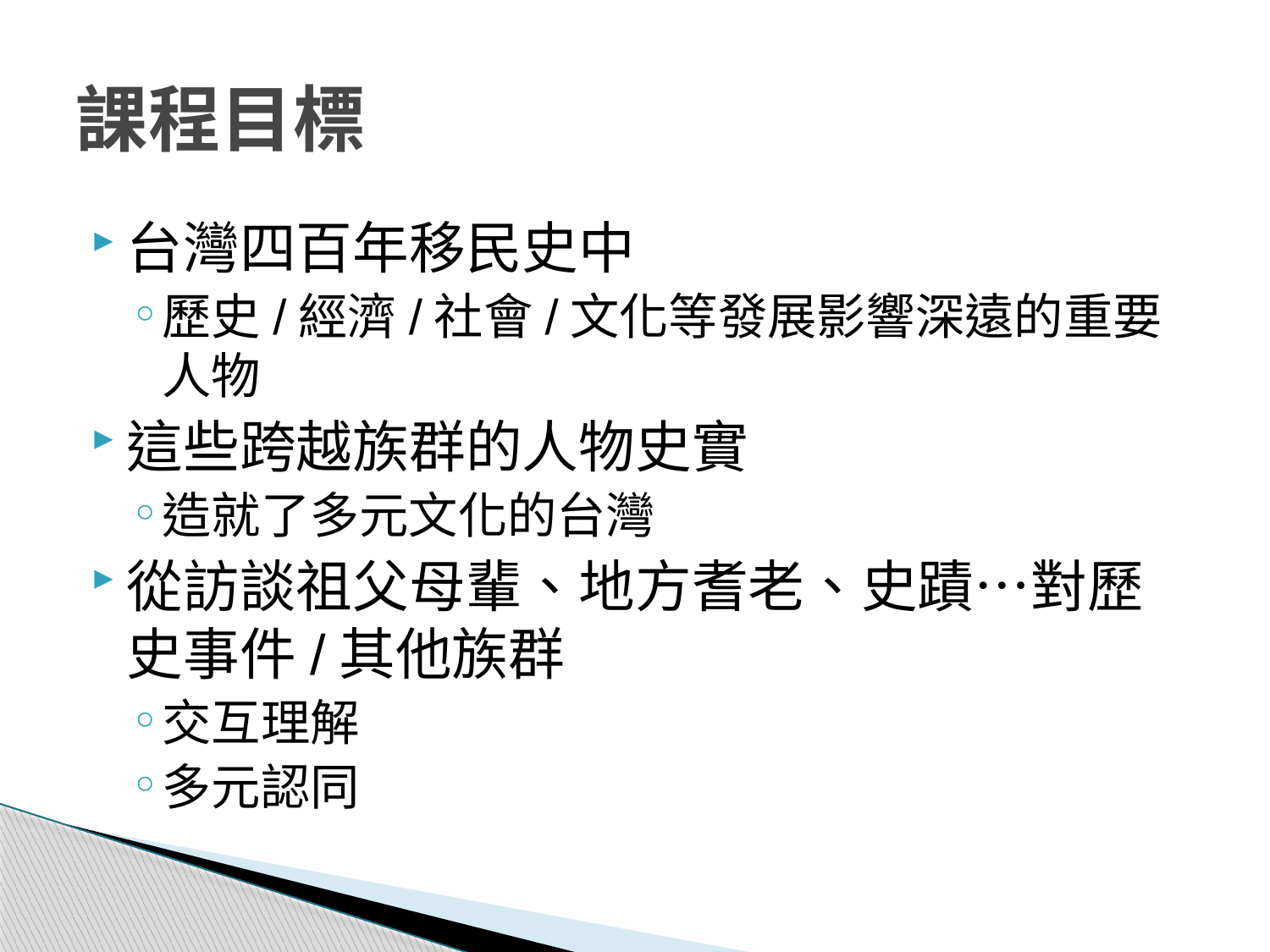

# 課程目標
台灣四百年移民史中
歷史/經濟/社會/文化等發展影響深遠的重要人物
這些跨越族群的人物史實
造就了多元文化的台灣
從訪談祖父母輩、地方耆老、史蹟…對歷史事件/其他族群
交互理解
多元認同